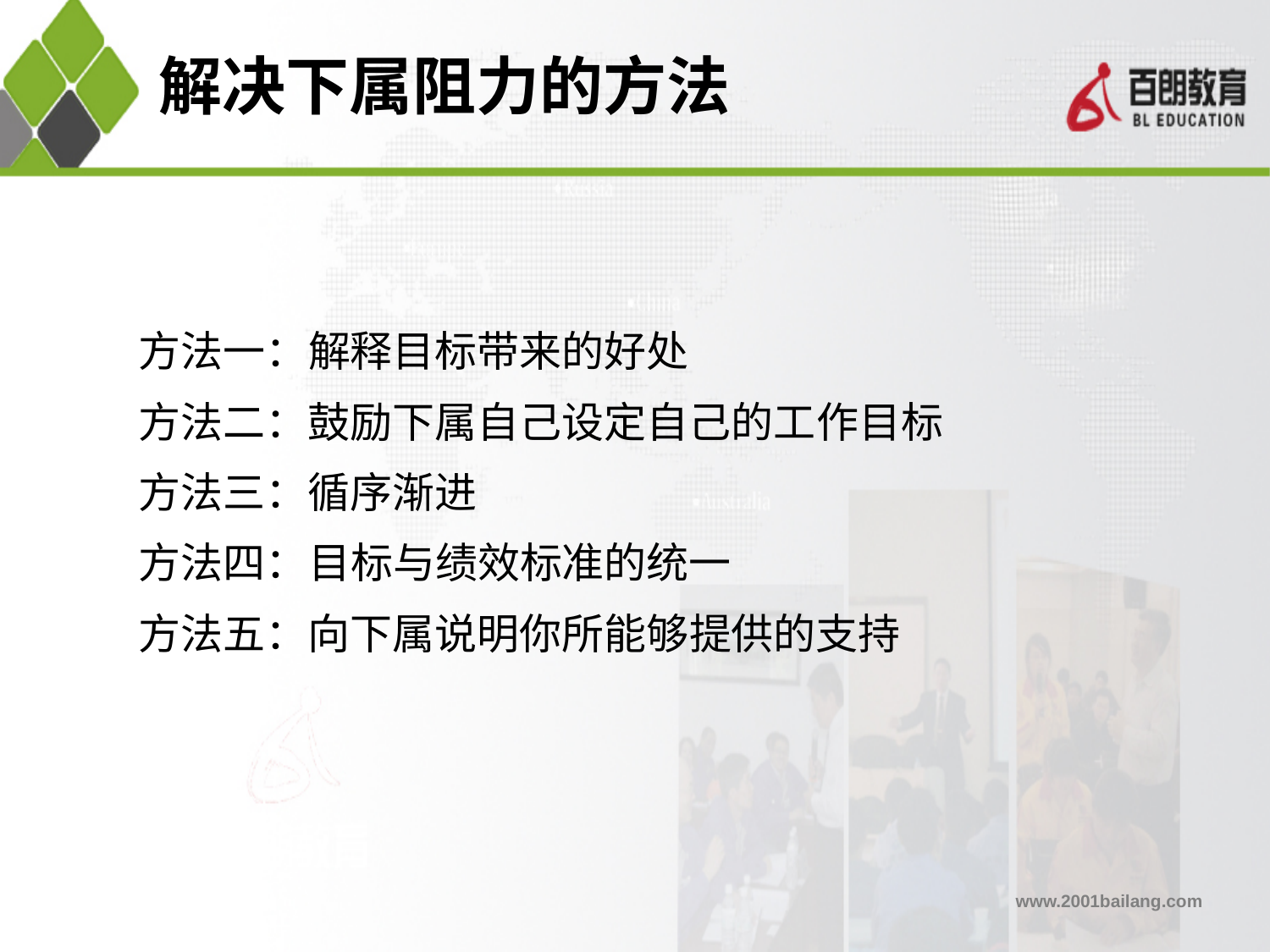

解决下属阻力的方法
方法一：解释目标带来的好处

方法二：鼓励下属自己设定自己的工作目标

方法三：循序渐进

方法四：目标与绩效标准的统一

方法五：向下属说明你所能够提供的支持